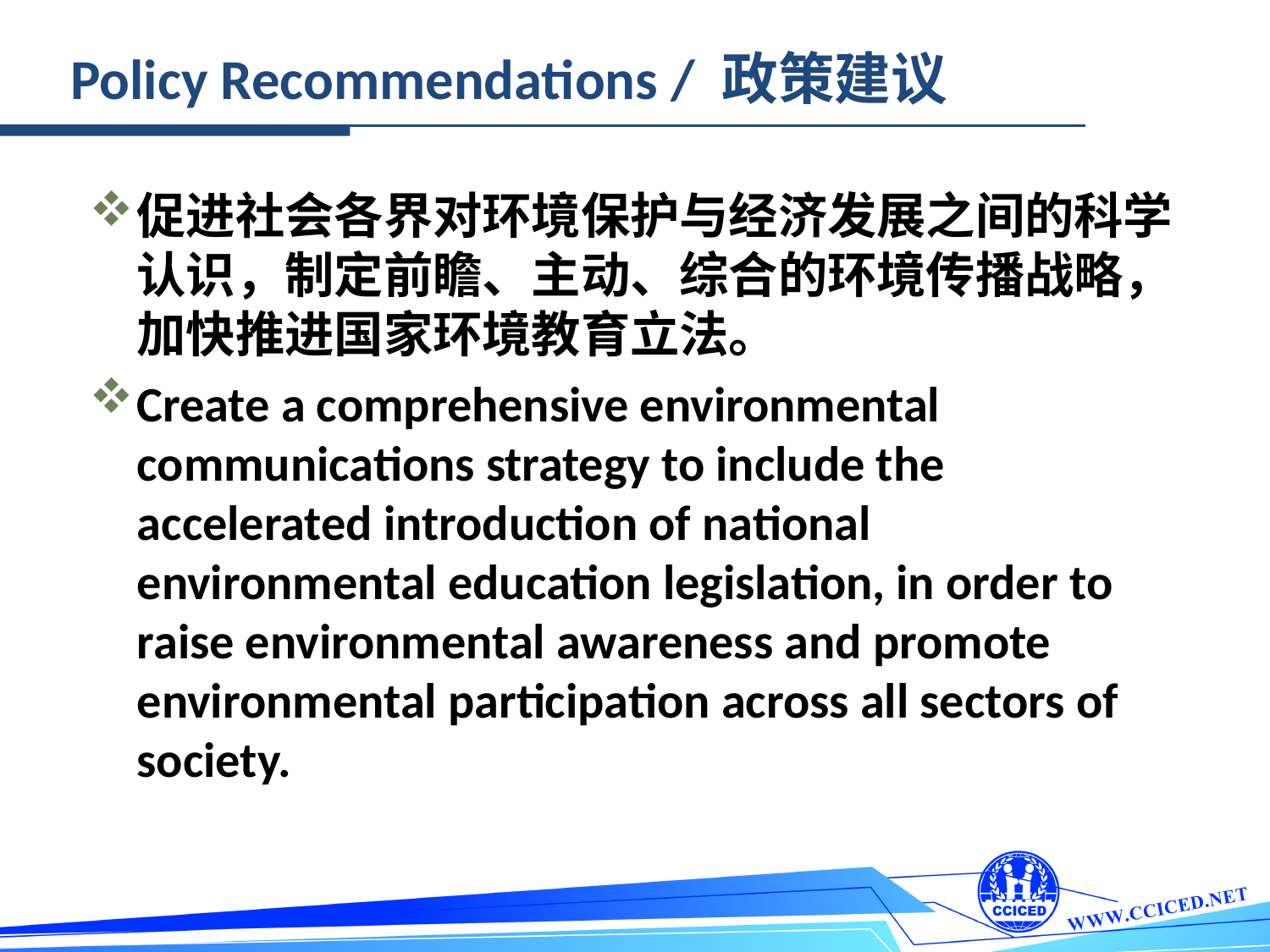

Policy Recommendations / 政策建议
促进社会各界对环境保护与经济发展之间的科学认识，制定前瞻、主动、综合的环境传播战略，加快推进国家环境教育立法。
Create a comprehensive environmental communications strategy to include the accelerated introduction of national environmental education legislation, in order to raise environmental awareness and promote environmental participation across all sectors of society.